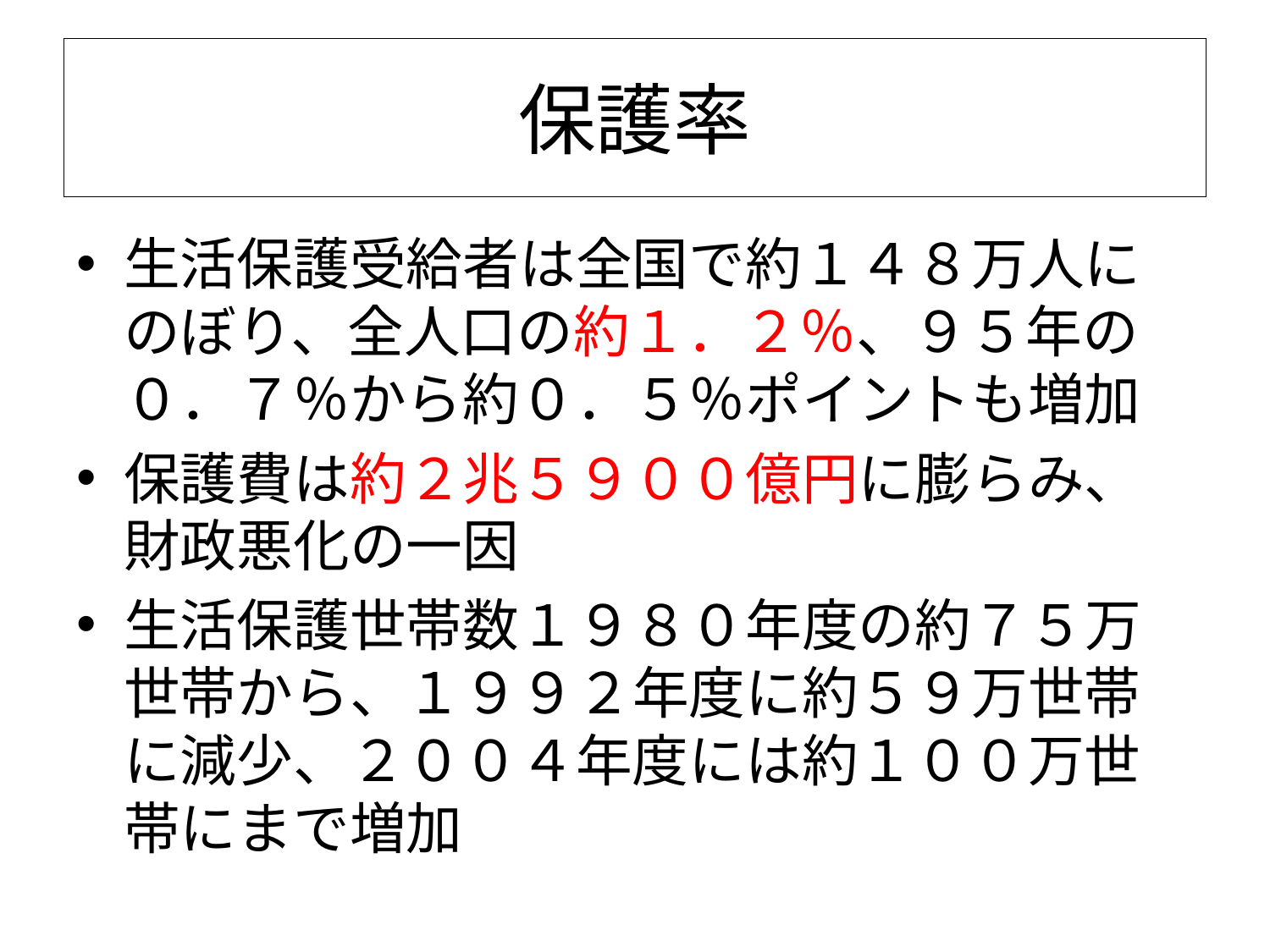

# 保護率
生活保護受給者は全国で約１４８万人にのぼり、全人口の約１．２％、９５年の０．７％から約０．５％ポイントも増加
保護費は約２兆５９００億円に膨らみ、財政悪化の一因
生活保護世帯数１９８０年度の約７５万世帯から、１９９２年度に約５９万世帯に減少、２００４年度には約１００万世帯にまで増加